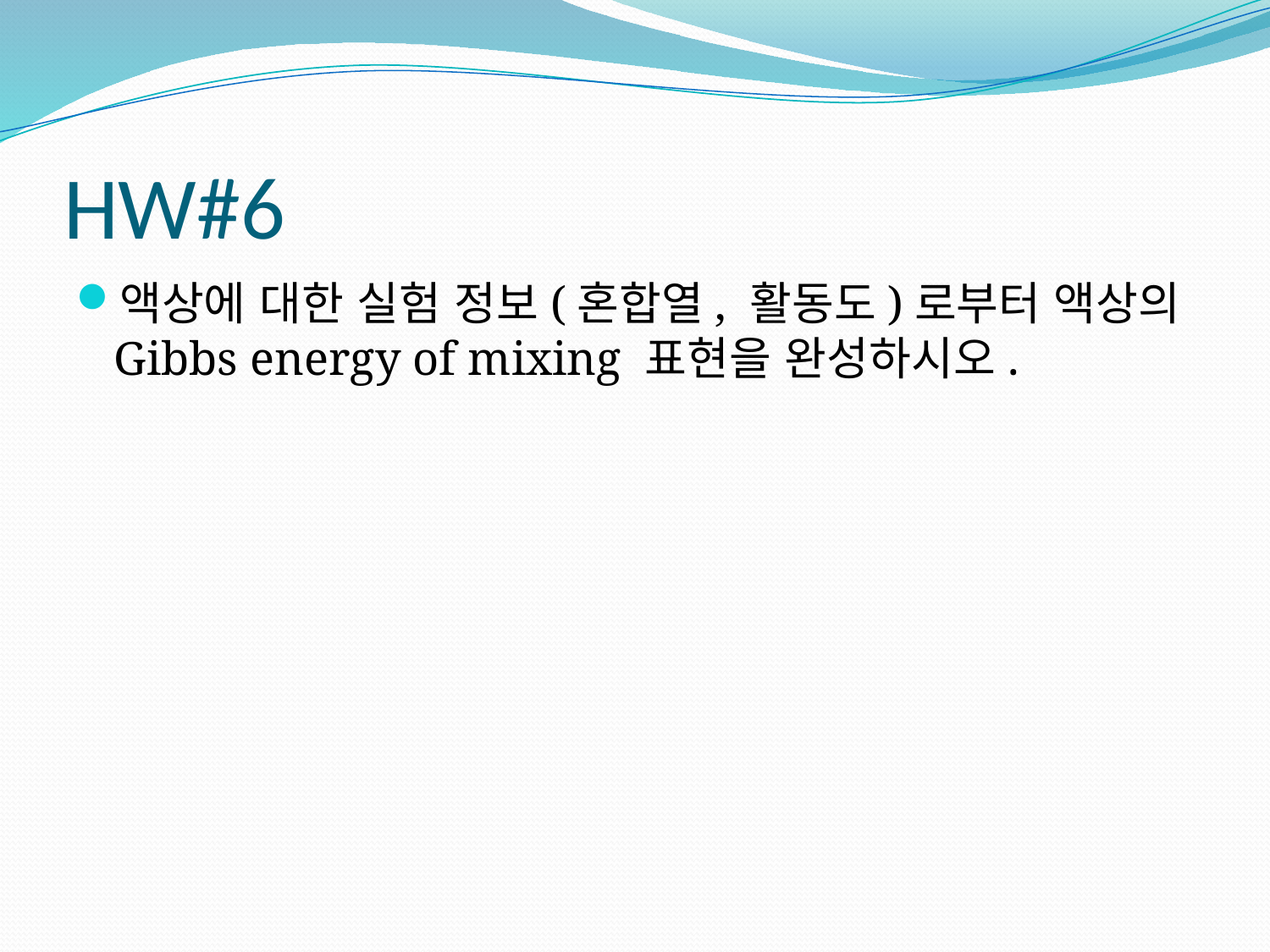

# HW#6
액상에 대한 실험 정보(혼합열, 활동도)로부터 액상의 Gibbs energy of mixing 표현을 완성하시오.